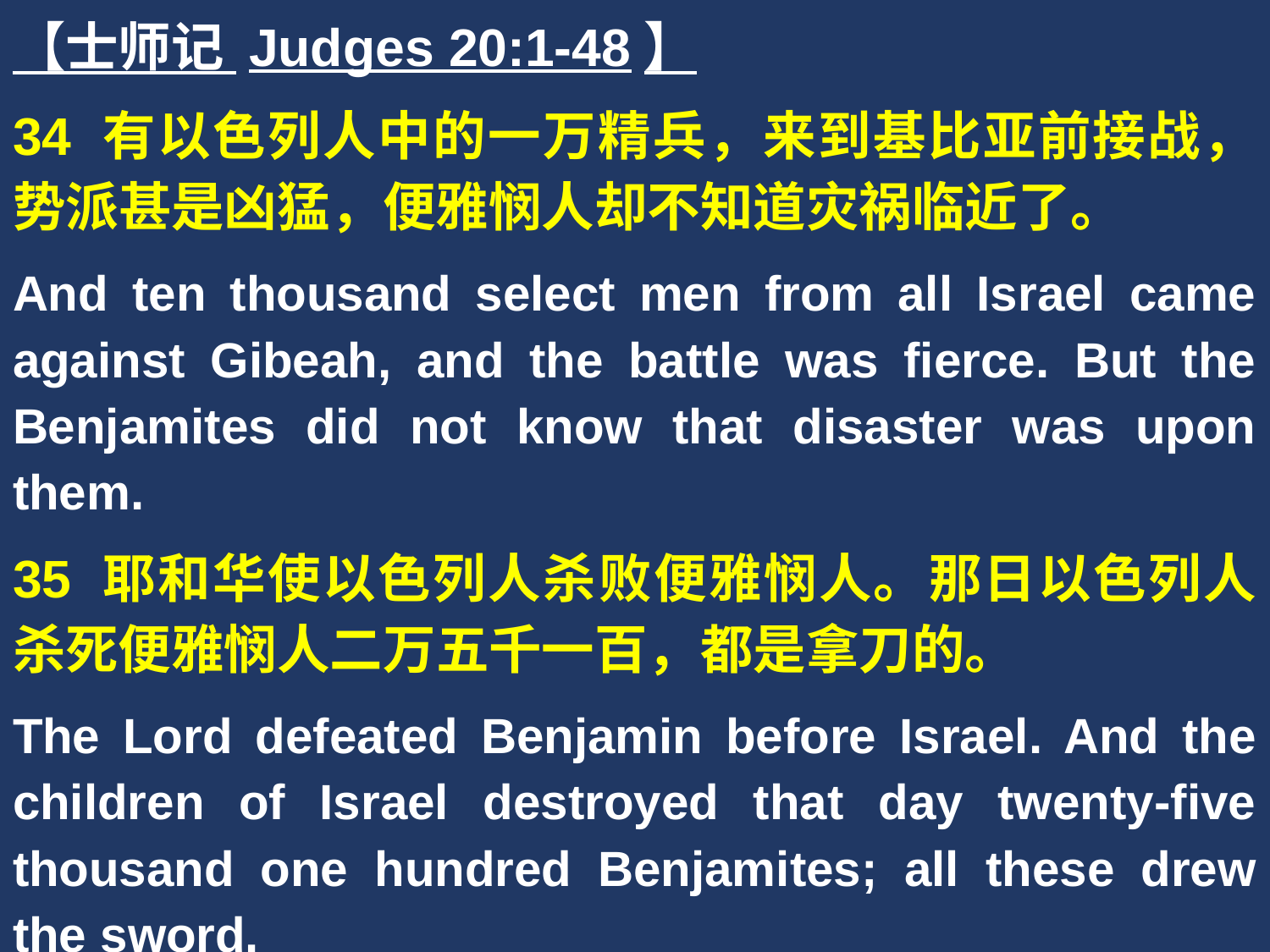

【士师记 Judges 20:1-48】
34 有以色列人中的一万精兵，来到基比亚前接战，势派甚是凶猛，便雅悯人却不知道灾祸临近了。
And ten thousand select men from all Israel came against Gibeah, and the battle was fierce. But the Benjamites did not know that disaster was upon them.
35 耶和华使以色列人杀败便雅悯人。那日以色列人杀死便雅悯人二万五千一百，都是拿刀的。
The Lord defeated Benjamin before Israel. And the children of Israel destroyed that day twenty-five thousand one hundred Benjamites; all these drew the sword.